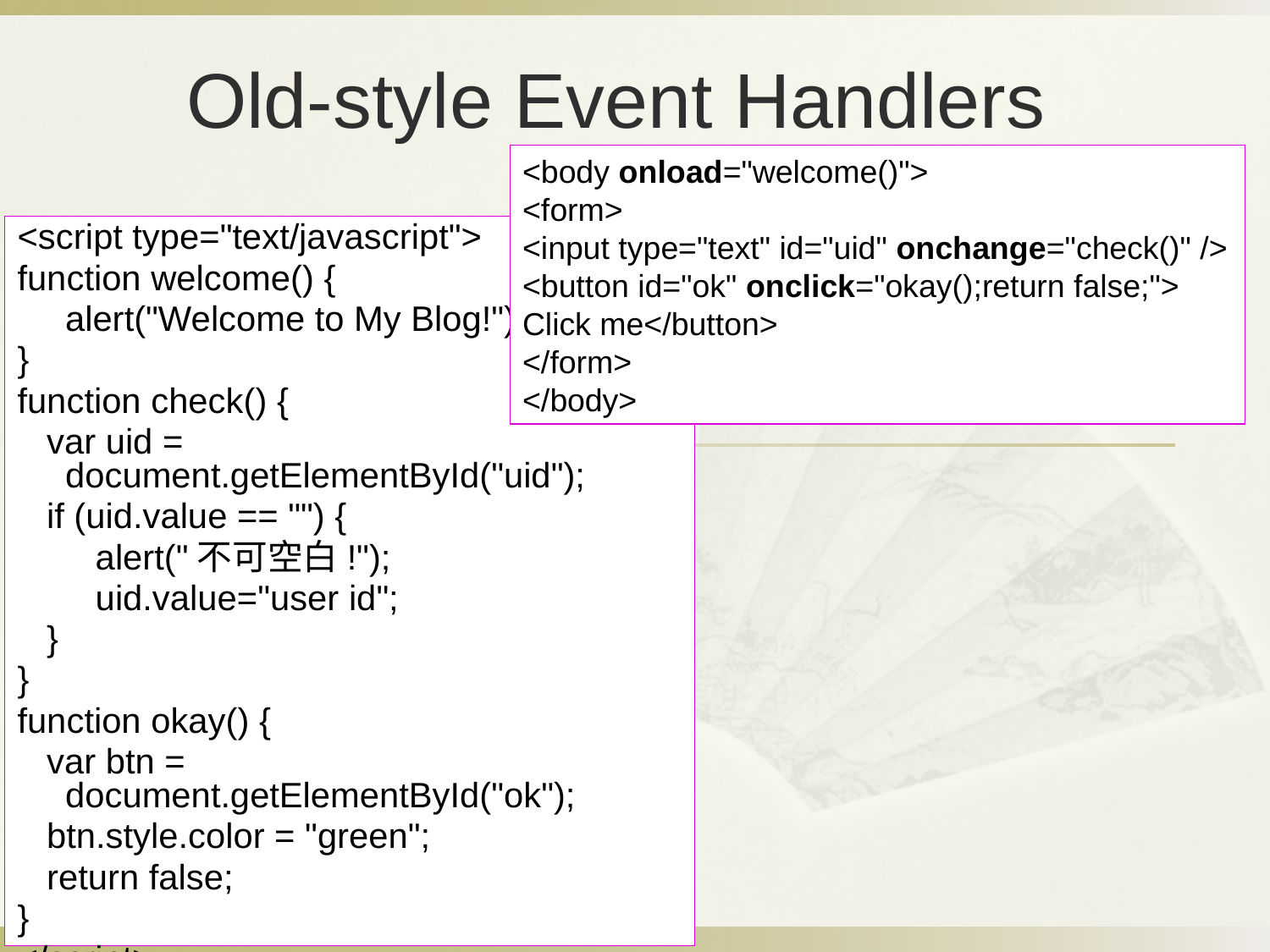

Old-style Event Handlers
<body onload="welcome()">
<form>
<input type="text" id="uid" onchange="check()" />
<button id="ok" onclick="okay();return false;">
Click me</button>
</form>
</body>
<script type="text/javascript">
function welcome() {
	alert("Welcome to My Blog!");
}
function check() {
   var uid = document.getElementById("uid");
   if (uid.value == "") {
        alert("不可空白!");
        uid.value="user id";
   }
}
function okay() {
   var btn = document.getElementById("ok");
   btn.style.color = "green";
   return false;
}
</script>